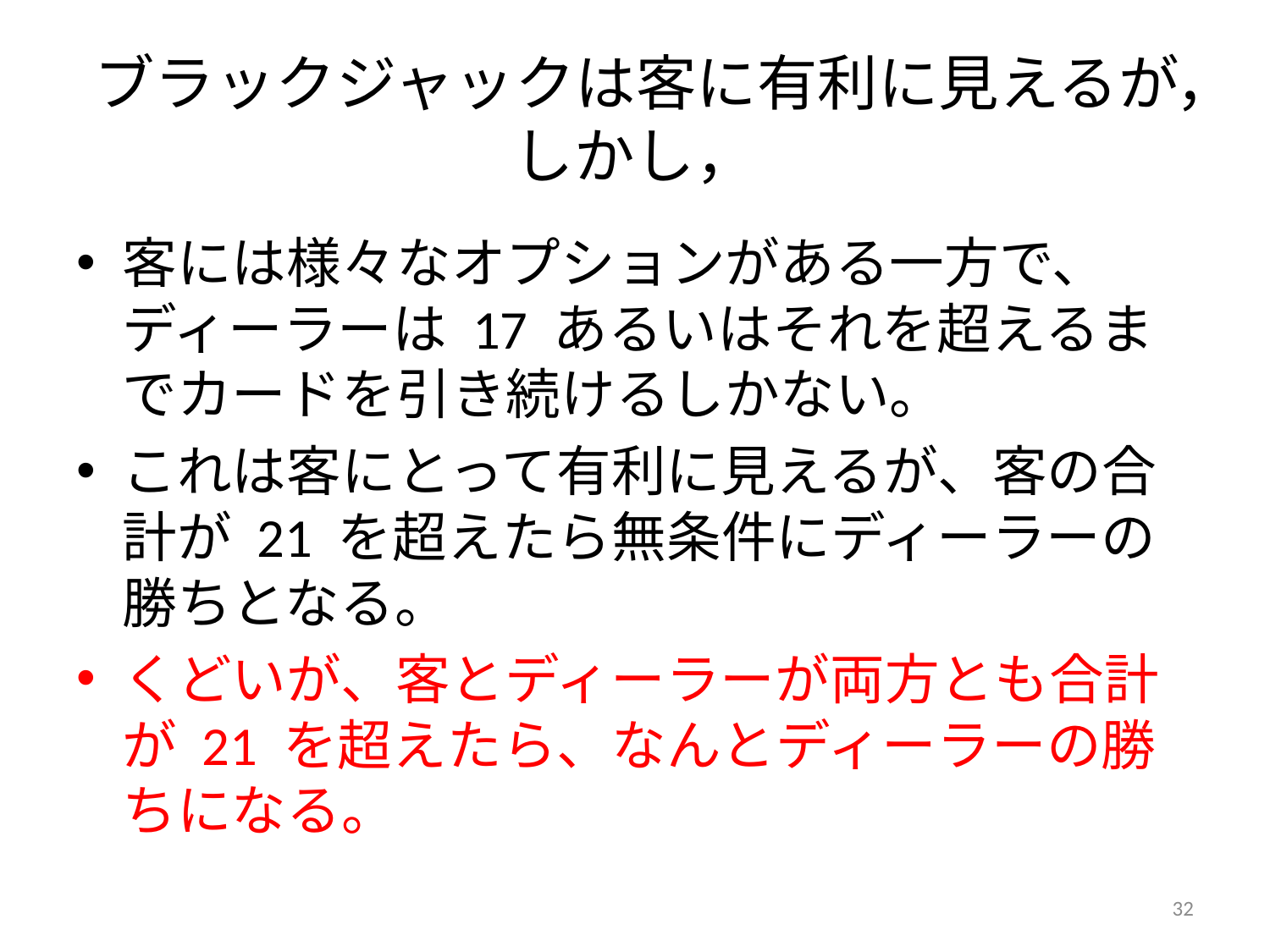

# ブラックジャックは客に有利に見えるが，しかし，
客には様々なオプションがある一方で、ディーラーは 17 あるいはそれを超えるまでカードを引き続けるしかない。
これは客にとって有利に見えるが、客の合計が 21 を超えたら無条件にディーラーの勝ちとなる。
くどいが、客とディーラーが両方とも合計が 21 を超えたら、なんとディーラーの勝ちになる。
32